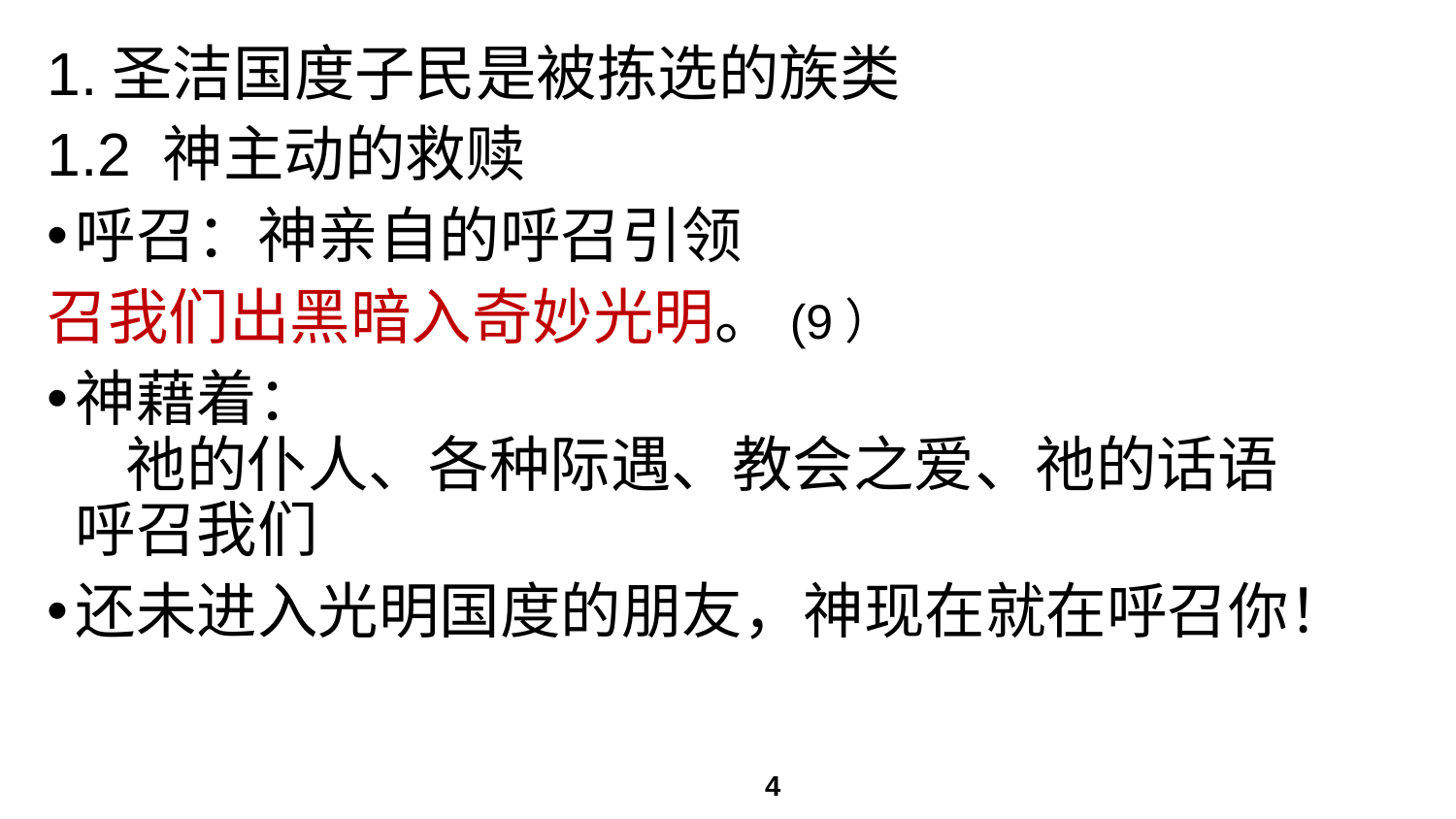

# 1.圣洁国度子民是被拣选的族类
1.2 神主动的救赎
呼召：神亲自的呼召引领
召我们出黑暗入奇妙光明。(9）
神藉着：
   祂的仆人、各种际遇、教会之爱、祂的话语
呼召我们
还未进入光明国度的朋友，神现在就在呼召你！

4